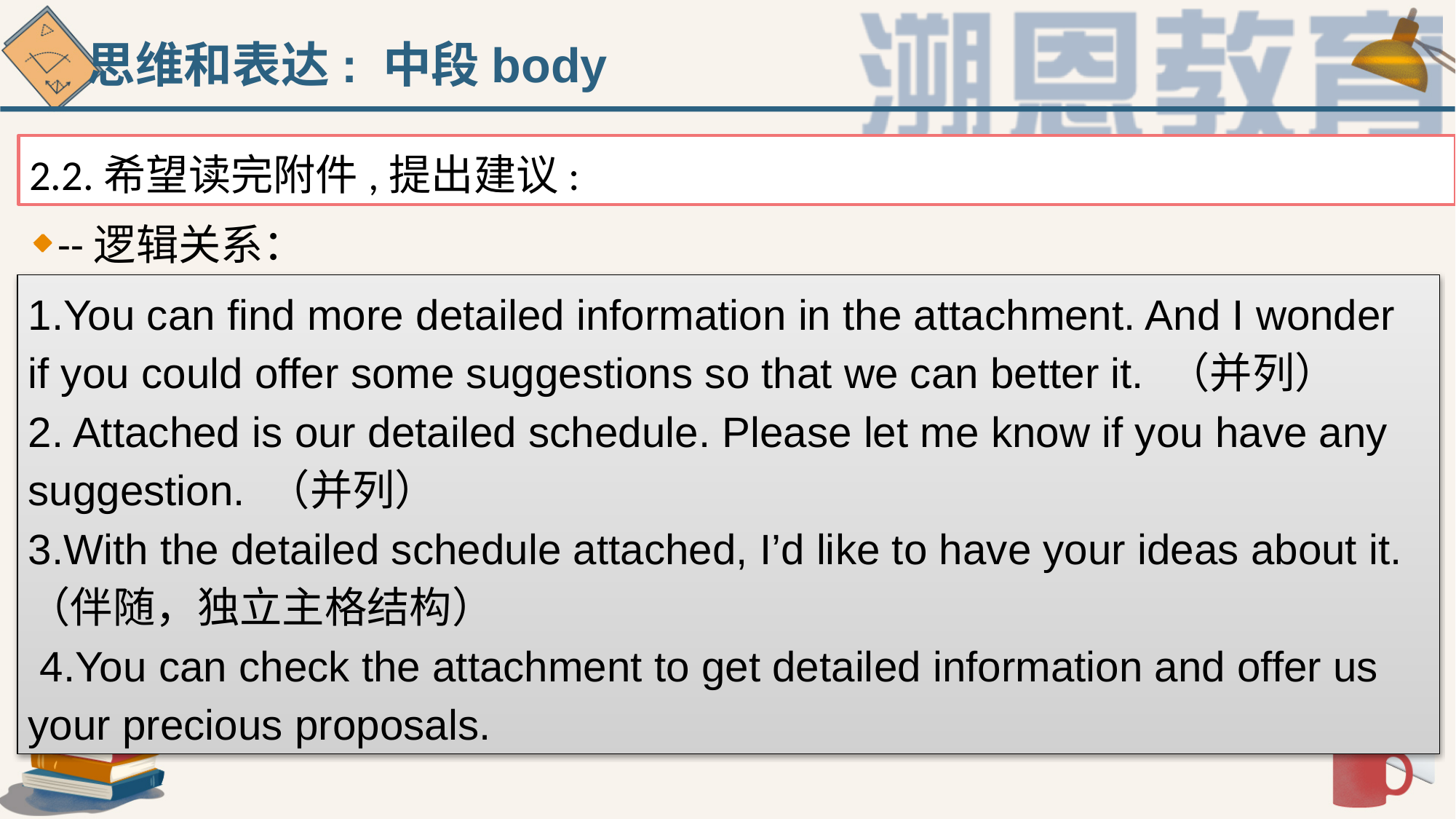

思维和表达: 中段body

2.2.希望读完附件,提出建议:
--逻辑关系：
1.You can find more detailed information in the attachment. And I wonder if you could offer some suggestions so that we can better it. （并列）
2. Attached is our detailed schedule. Please let me know if you have any suggestion. （并列）
3.With the detailed schedule attached, I’d like to have your ideas about it.（伴随，独立主格结构）
 4.You can check the attachment to get detailed information and offer us your precious proposals.